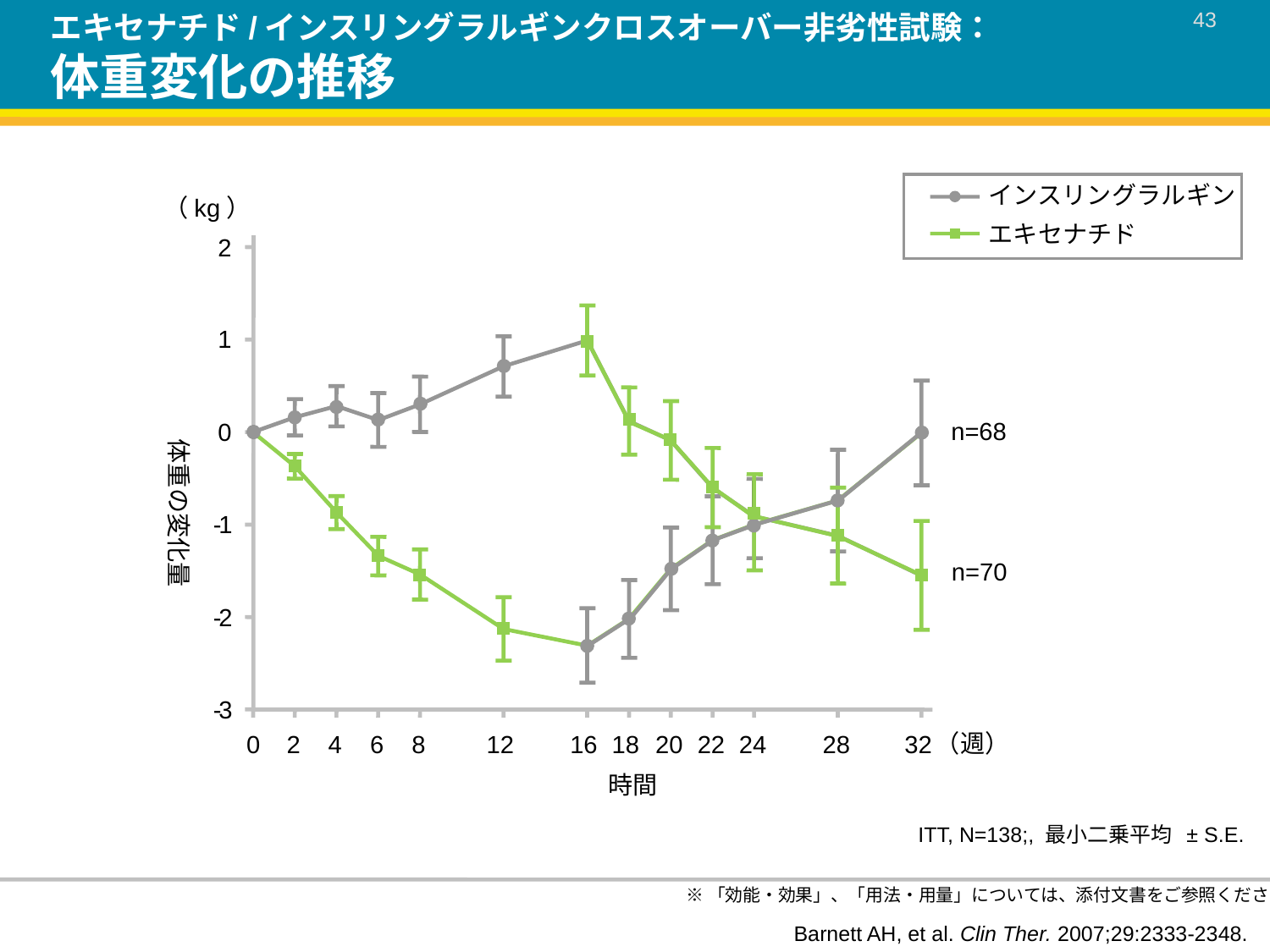

エキセナチド/インスリングラルギンクロスオーバー非劣性試験：
体重変化の推移

インスリングラルギン
（kg）

エキセナチド

2

1

n=68

0

体重の変化量

-
1

n=70

-
2

-
3

（週）
0
2
4
6
8
12
16
18
20
22
24
28
32
時間
ITT, N=138;, 最小二乗平均  ± S.E.
※「効能・効果」、「用法・用量」については、添付文書をご参照ください。
Barnett AH, et al. Clin Ther. 2007;29:2333-2348.